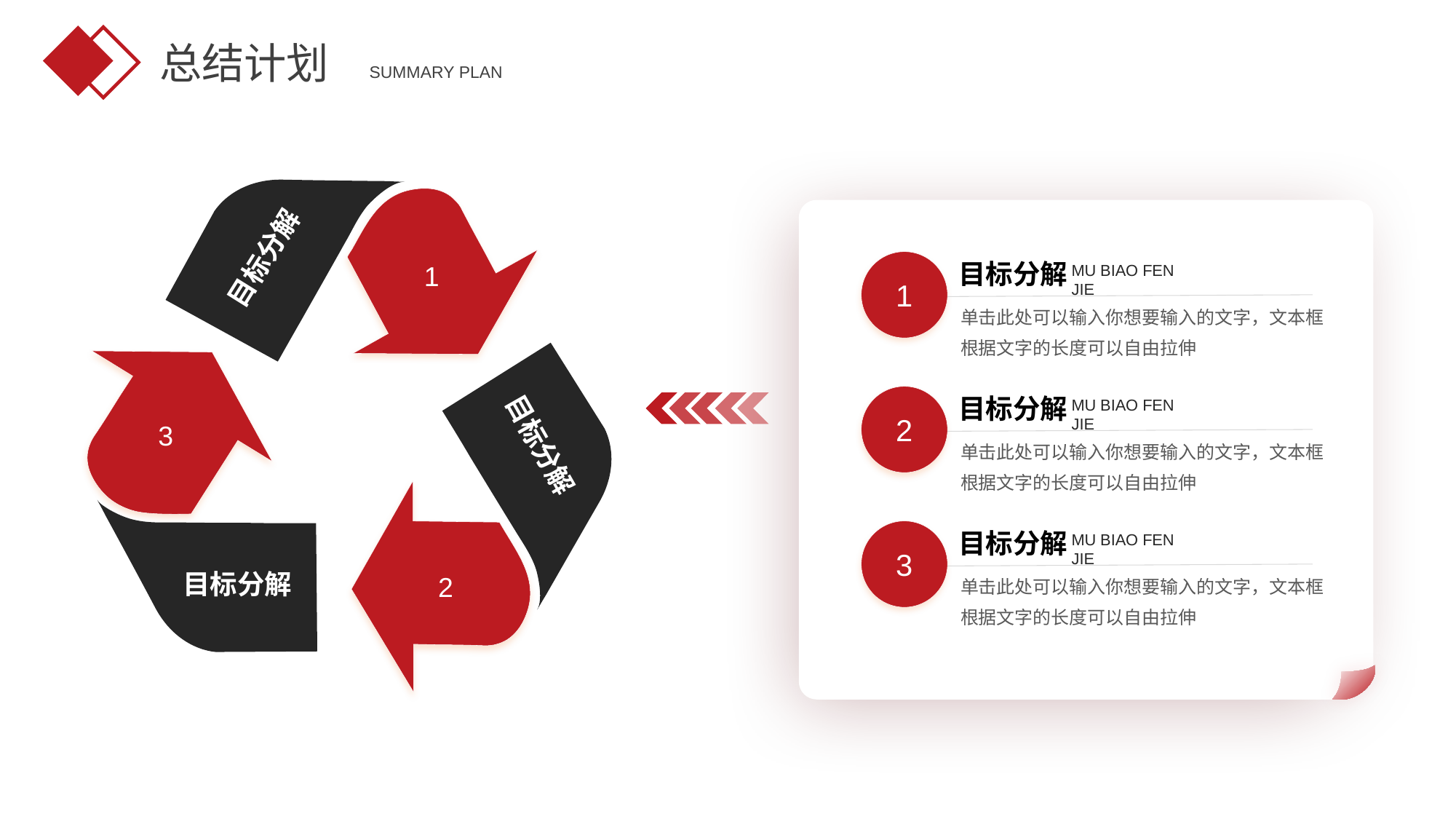

总结计划
SUMMARY PLAN

目标分解
1

目标分解
3

目标分解
2

1
目标分解
MU BIAO FEN JIE
单击此处可以输入你想要输入的文字，文本框根据文字的长度可以自由拉伸
2
目标分解
MU BIAO FEN JIE
单击此处可以输入你想要输入的文字，文本框根据文字的长度可以自由拉伸

3
目标分解
MU BIAO FEN JIE
单击此处可以输入你想要输入的文字，文本框根据文字的长度可以自由拉伸